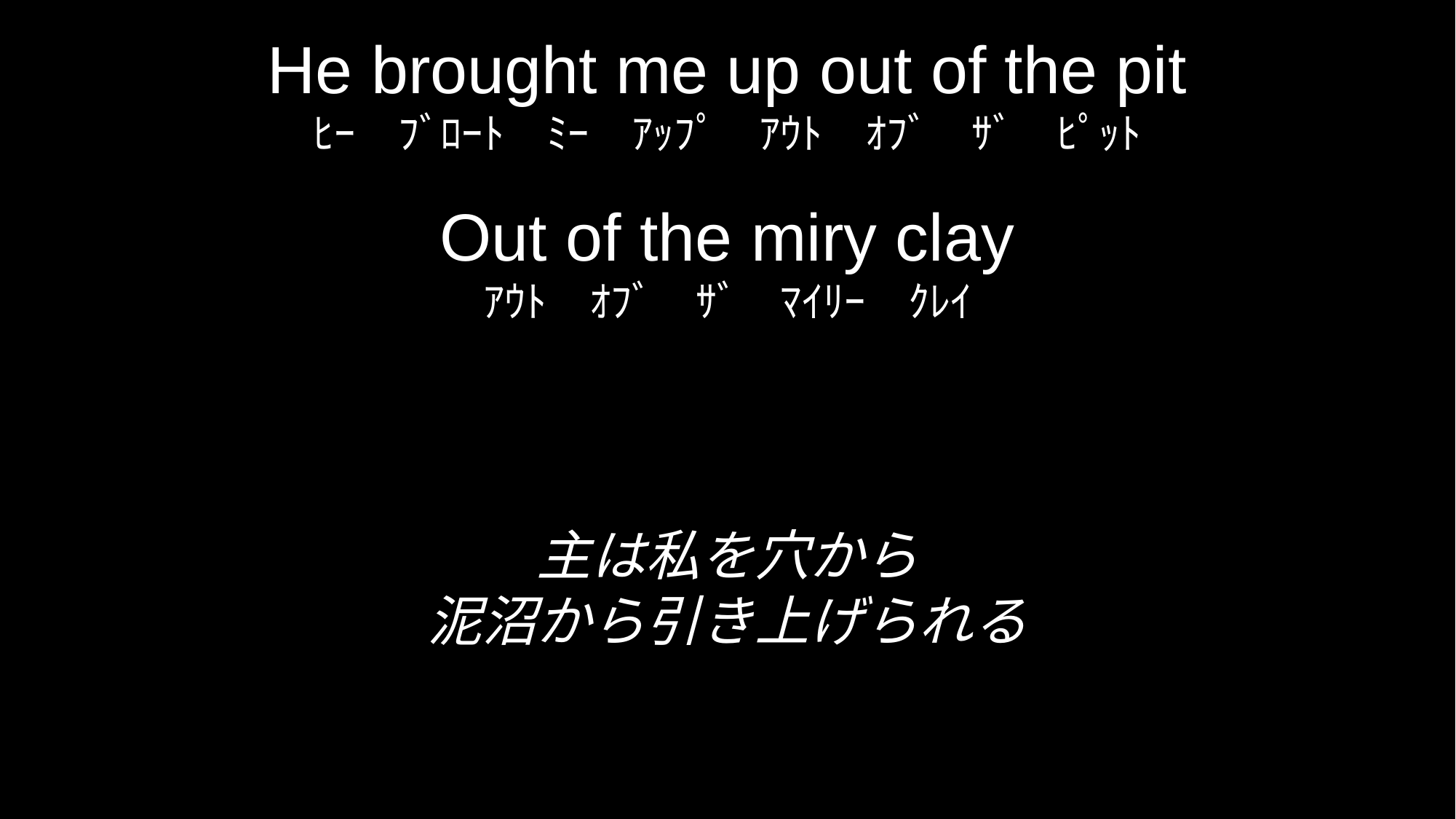

He brought me up out of the pit
ﾋｰ　ﾌﾞﾛｰﾄ　ﾐｰ　ｱｯﾌﾟ　ｱｳﾄ　ｵﾌﾞ　ｻﾞ　ﾋﾟｯﾄ

Out of the miry clay
ｱｳﾄ　ｵﾌﾞ　ｻﾞ　ﾏｲﾘｰ　ｸﾚｲ
主は私を穴から
泥沼から引き上げられる